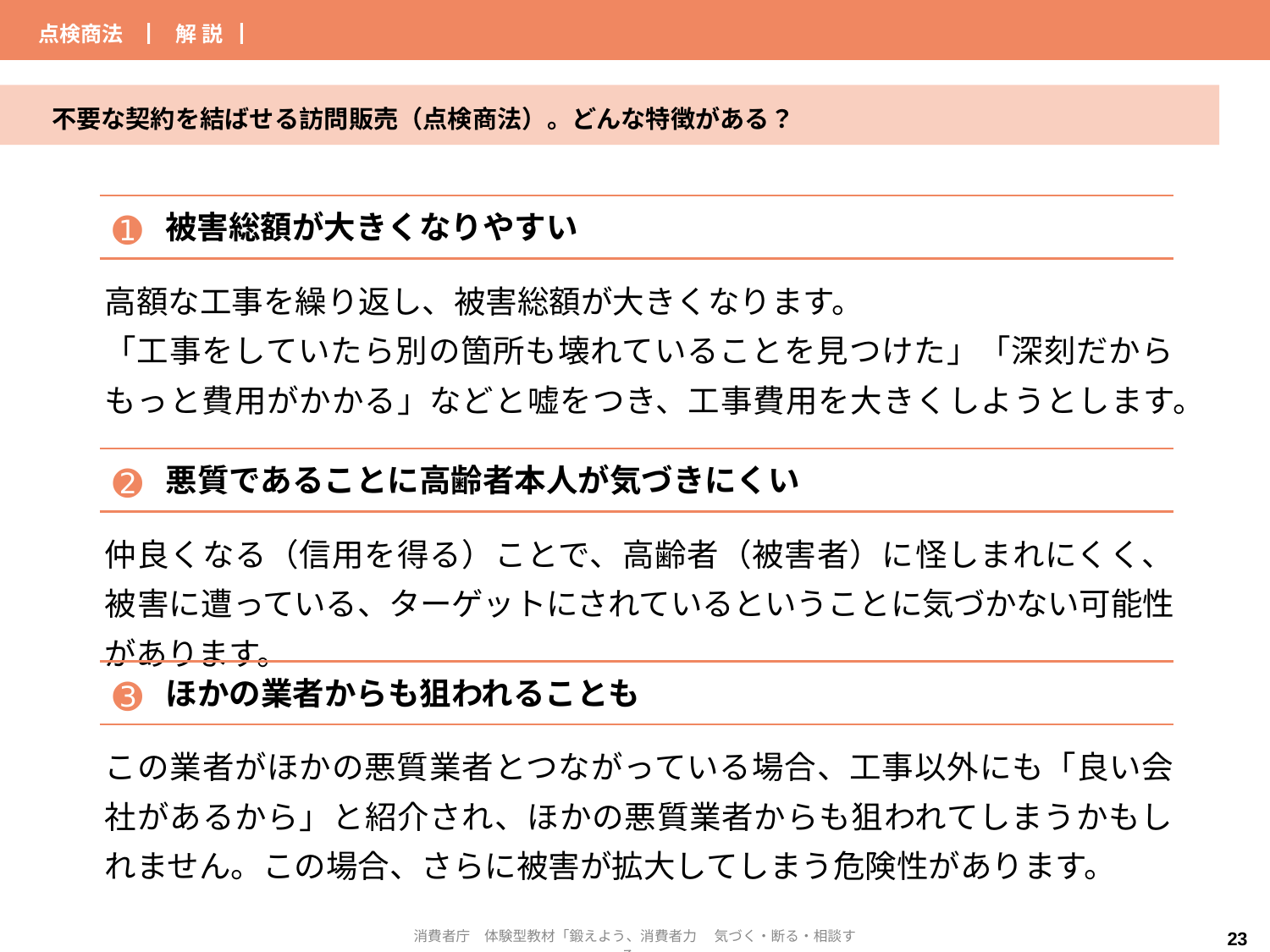

| 点検商法 | ▏解 説▕ |  |  |
| --- | --- | --- | --- |

不要な契約を結ばせる訪問販売（点検商法）。どんな特徴がある？
| ➊ | 被害総額が大きくなりやすい |
| --- | --- |
高額な工事を繰り返し、被害総額が大きくなります。
「工事をしていたら別の箇所も壊れていることを見つけた」「深刻だからもっと費用がかかる」などと嘘をつき、工事費用を大きくしようとします。
| ➋ | 悪質であることに高齢者本人が気づきにくい |
| --- | --- |
仲良くなる（信用を得る）ことで、高齢者（被害者）に怪しまれにくく、被害に遭っている、ターゲットにされているということに気づかない可能性があります。
| ➌ | ほかの業者からも狙われることも |
| --- | --- |
この業者がほかの悪質業者とつながっている場合、工事以外にも「良い会社があるから」と紹介され、ほかの悪質業者からも狙われてしまうかもしれません。この場合、さらに被害が拡大してしまう危険性があります。